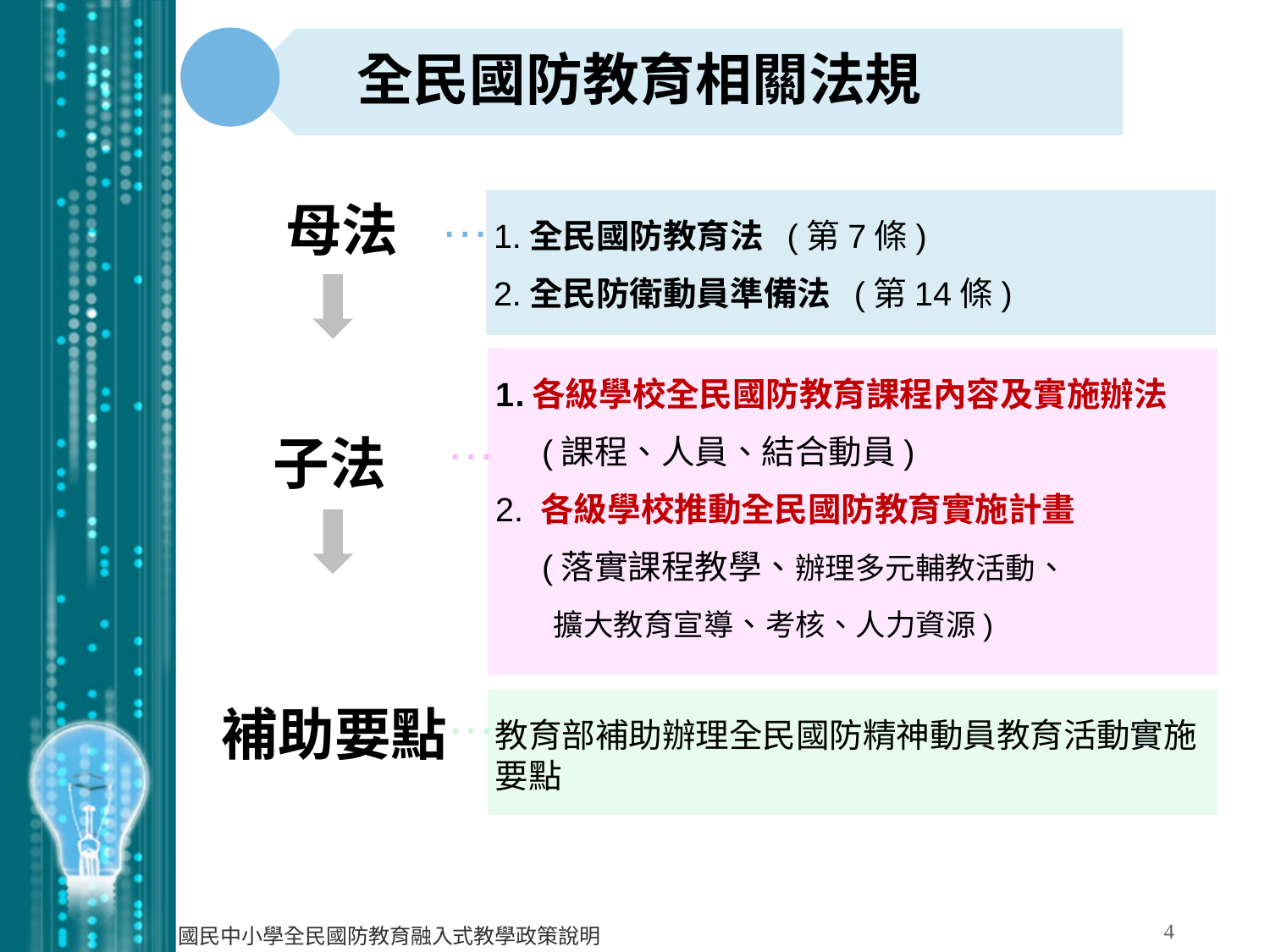

全民國防教育相關法規
…
母法
1.全民國防教育法  (第7條)
2.全民防衛動員準備法  (第14條)

各級學校全民國防教育課程內容及實施辦法
     (課程、人員、結合動員)
2. 各級學校推動全民國防教育實施計畫
     (落實課程教學、辦理多元輔教活動、
       擴大教育宣導、考核、人力資源)
…
子法

…
教育部補助辦理全民國防精神動員教育活動實施要點
補助要點
4
國民中小學全民國防教育融入式教學政策說明